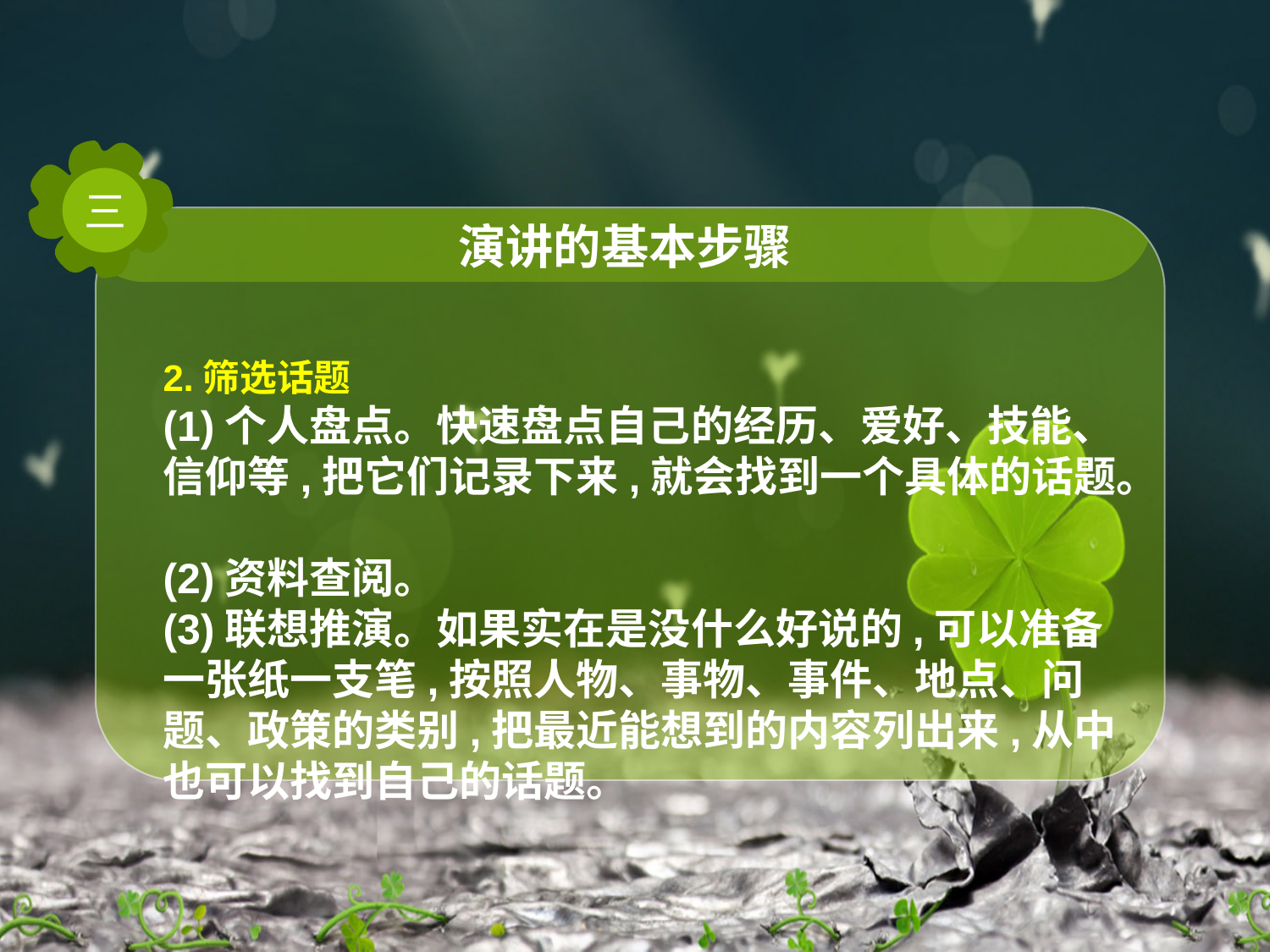

三

演讲的基本步骤
2.筛选话题
(1)个人盘点。快速盘点自己的经历、爱好、技能、信仰等,把它们记录下来,就会找到一个具体的话题。
(2)资料查阅。
(3)联想推演。如果实在是没什么好说的,可以准备一张纸一支笔,按照人物、事物、事件、地点、问题、政策的类别,把最近能想到的内容列出来,从中也可以找到自己的话题。